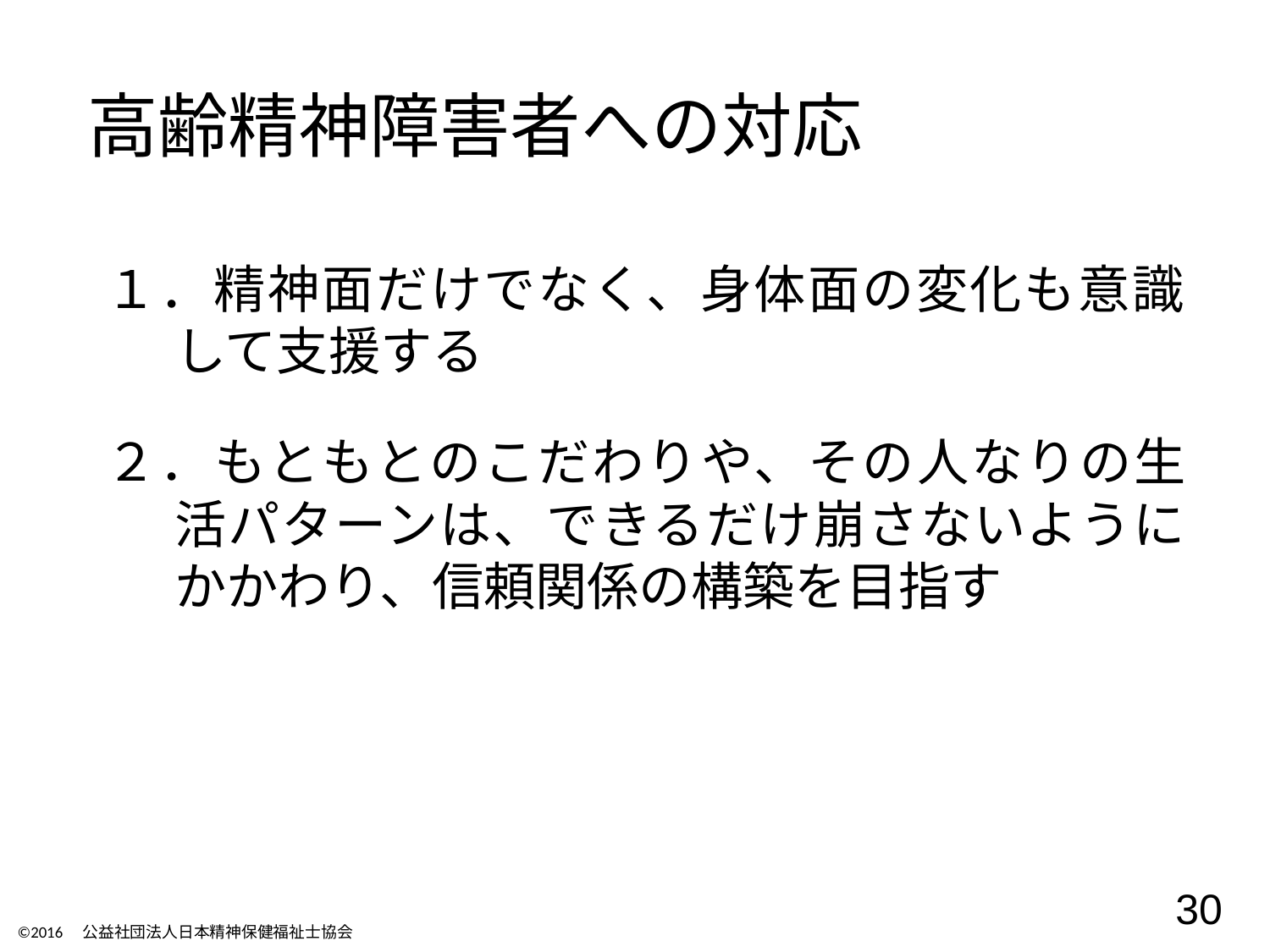

高齢精神障害者への対応
１．精神面だけでなく、身体面の変化も意識
して支援する
２．もともとのこだわりや、その人なりの生活パターンは、できるだけ崩さないように
かかわり、信頼関係の構築を目指す

30
©2016　公益社団法人日本精神保健福祉士協会